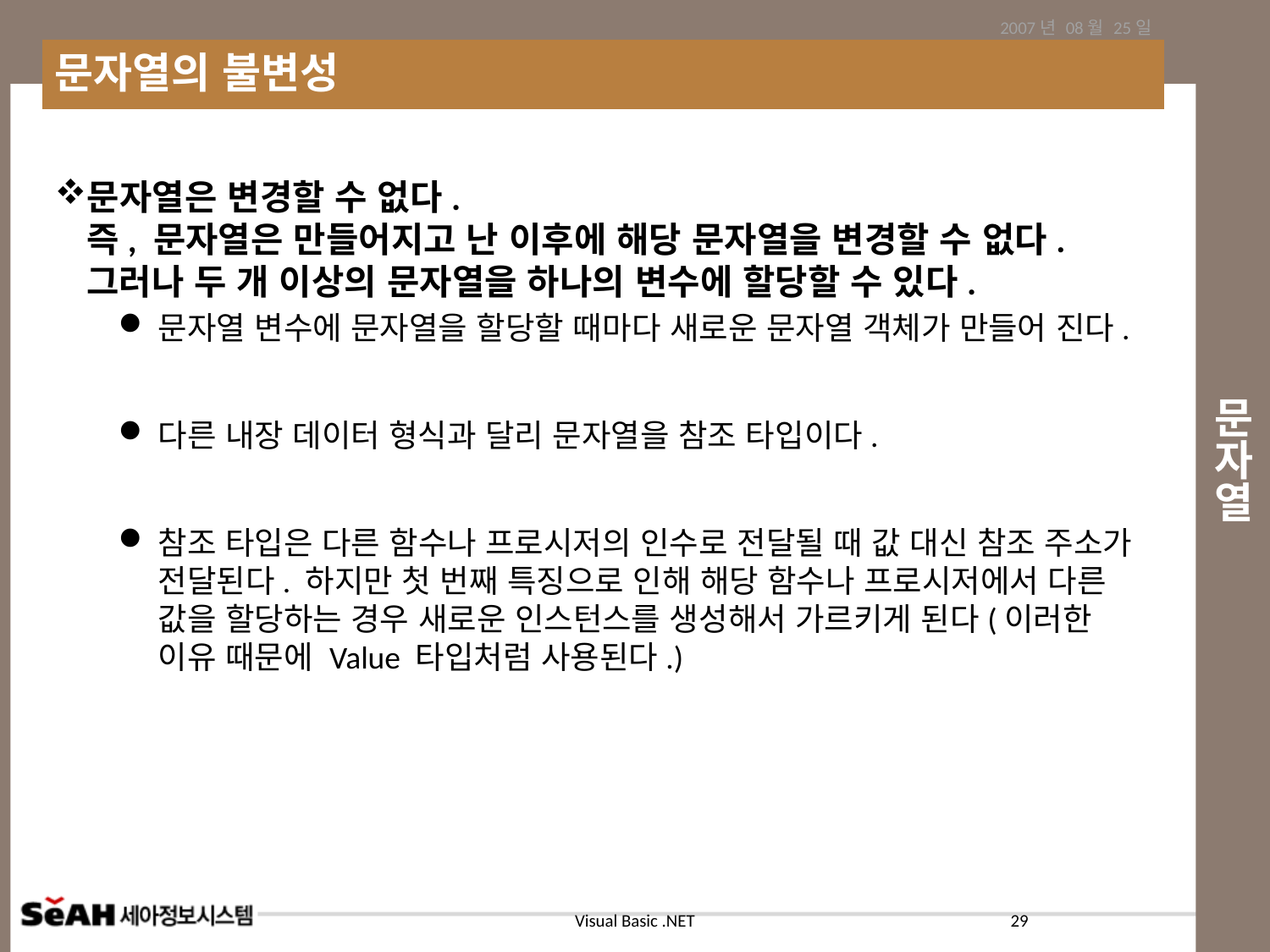

2007년 08월 25일
문자열의 불변성
# 문자열

문자열은 변경할 수 없다.
즉, 문자열은 만들어지고 난 이후에 해당 문자열을 변경할 수 없다.
그러나 두 개 이상의 문자열을 하나의 변수에 할당할 수 있다.
문자열 변수에 문자열을 할당할 때마다 새로운 문자열 객체가 만들어 진다.

다른 내장 데이터 형식과 달리 문자열을 참조 타입이다.

참조 타입은 다른 함수나 프로시저의 인수로 전달될 때 값 대신 참조 주소가 전달된다. 하지만 첫 번째 특징으로 인해 해당 함수나 프로시저에서 다른 값을 할당하는 경우 새로운 인스턴스를 생성해서 가르키게 된다(이러한 이유 때문에 Value 타입처럼 사용된다.)
29
Visual Basic .NET